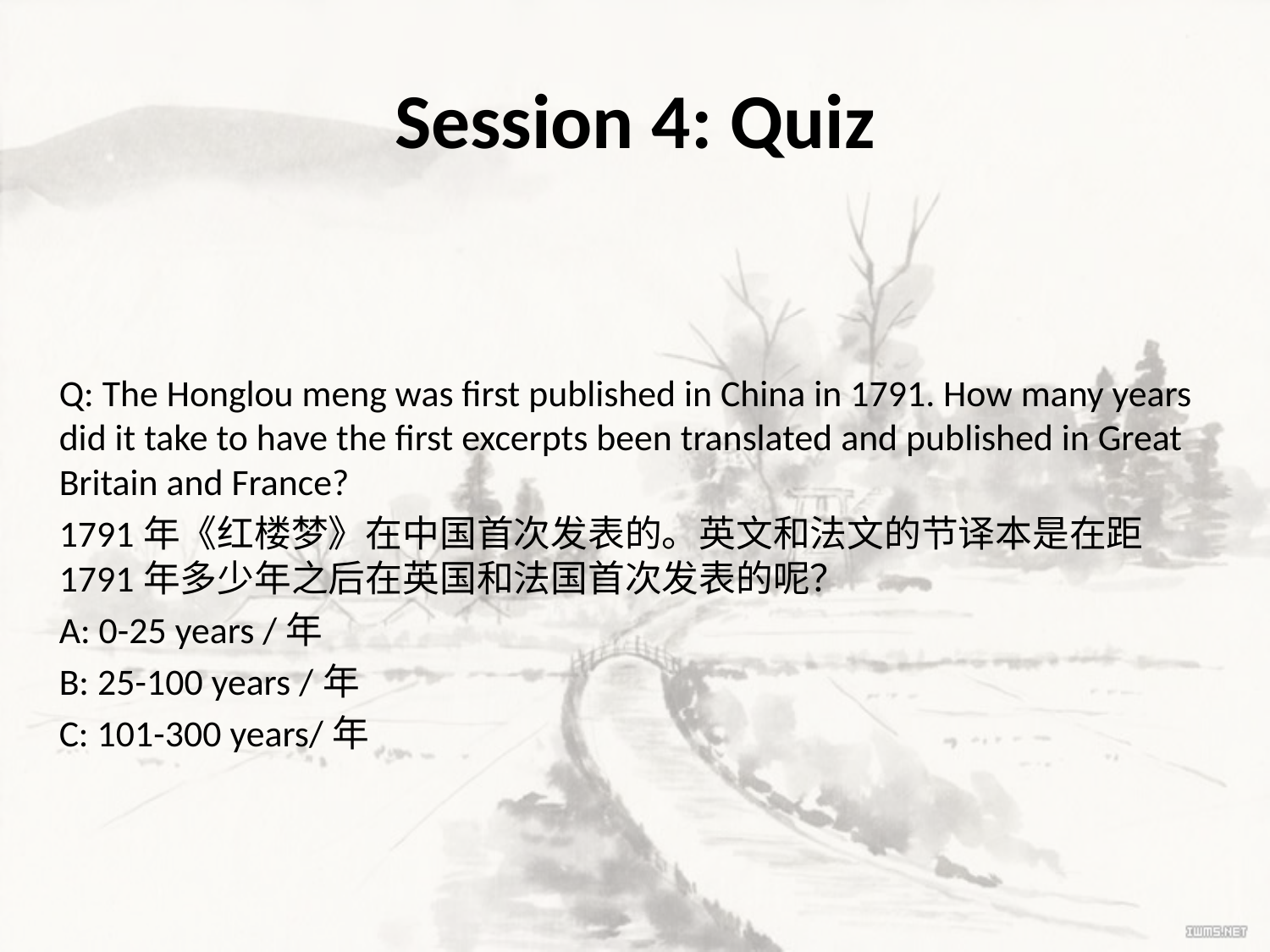

# Session 4: Quiz
Q: The Honglou meng was first published in China in 1791. How many years did it take to have the first excerpts been translated and published in Great Britain and France?
1791年《红楼梦》在中国首次发表的。英文和法文的节译本是在距1791年多少年之后在英国和法国首次发表的呢？
A: 0-25 years /年
B: 25-100 years /年
C: 101-300 years/年